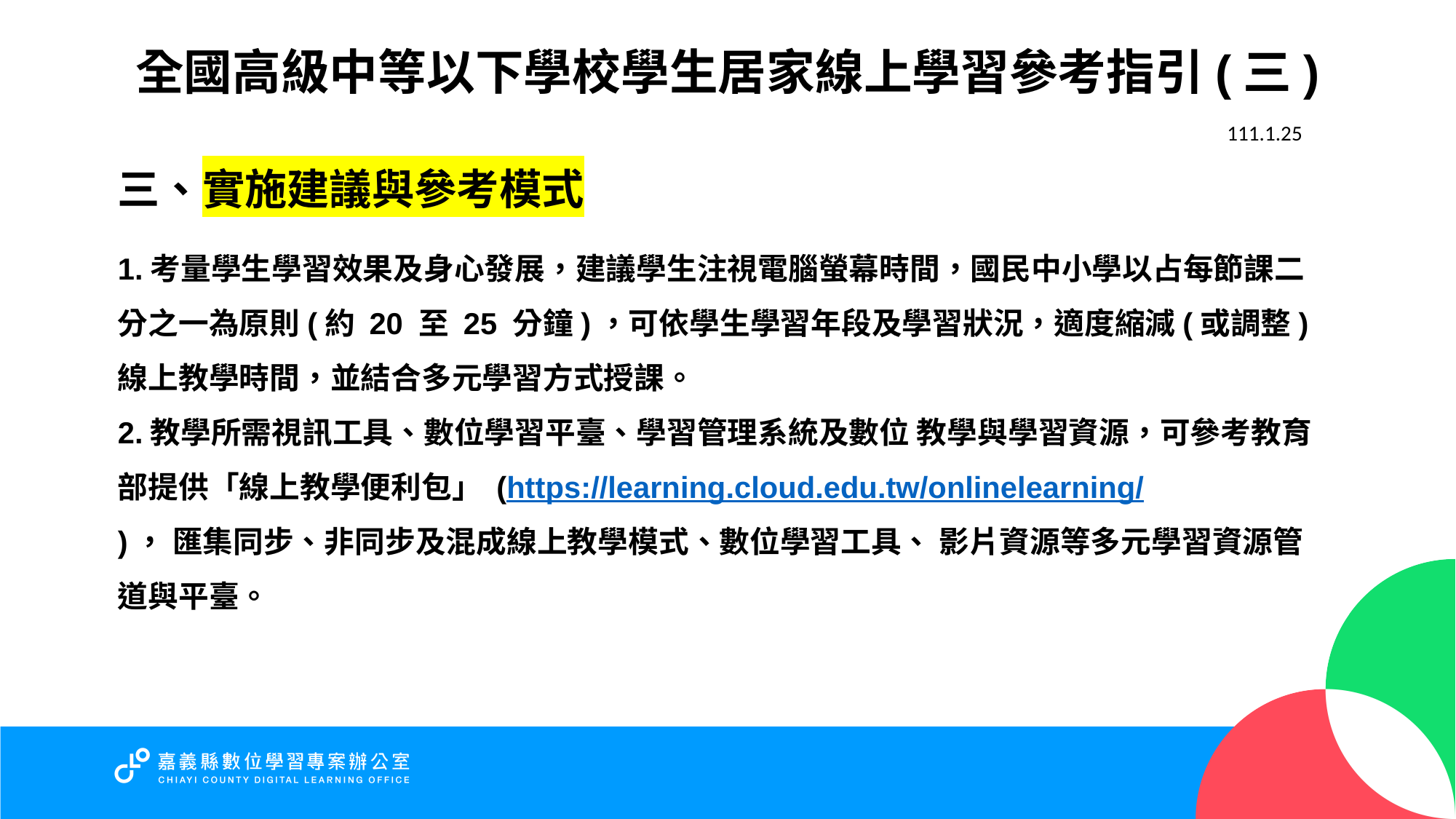

# 全國高級中等以下學校學生居家線上學習參考指引(三)
111.1.25
三、實施建議與參考模式

1.考量學生學習效果及身心發展，建議學生注視電腦螢幕時間，國民中小學以占每節課二分之一為原則(約 20 至 25 分鐘)，可依學生學習年段及學習狀況，適度縮減(或調整) 線上教學時間，並結合多元學習方式授課。
2.教學所需視訊工具、數位學習平臺、學習管理系統及數位 教學與學習資源，可參考教育部提供「線上教學便利包」 (https://learning.cloud.edu.tw/onlinelearning/
)， 匯集同步、非同步及混成線上教學模式、數位學習工具、 影片資源等多元學習資源管道與平臺。